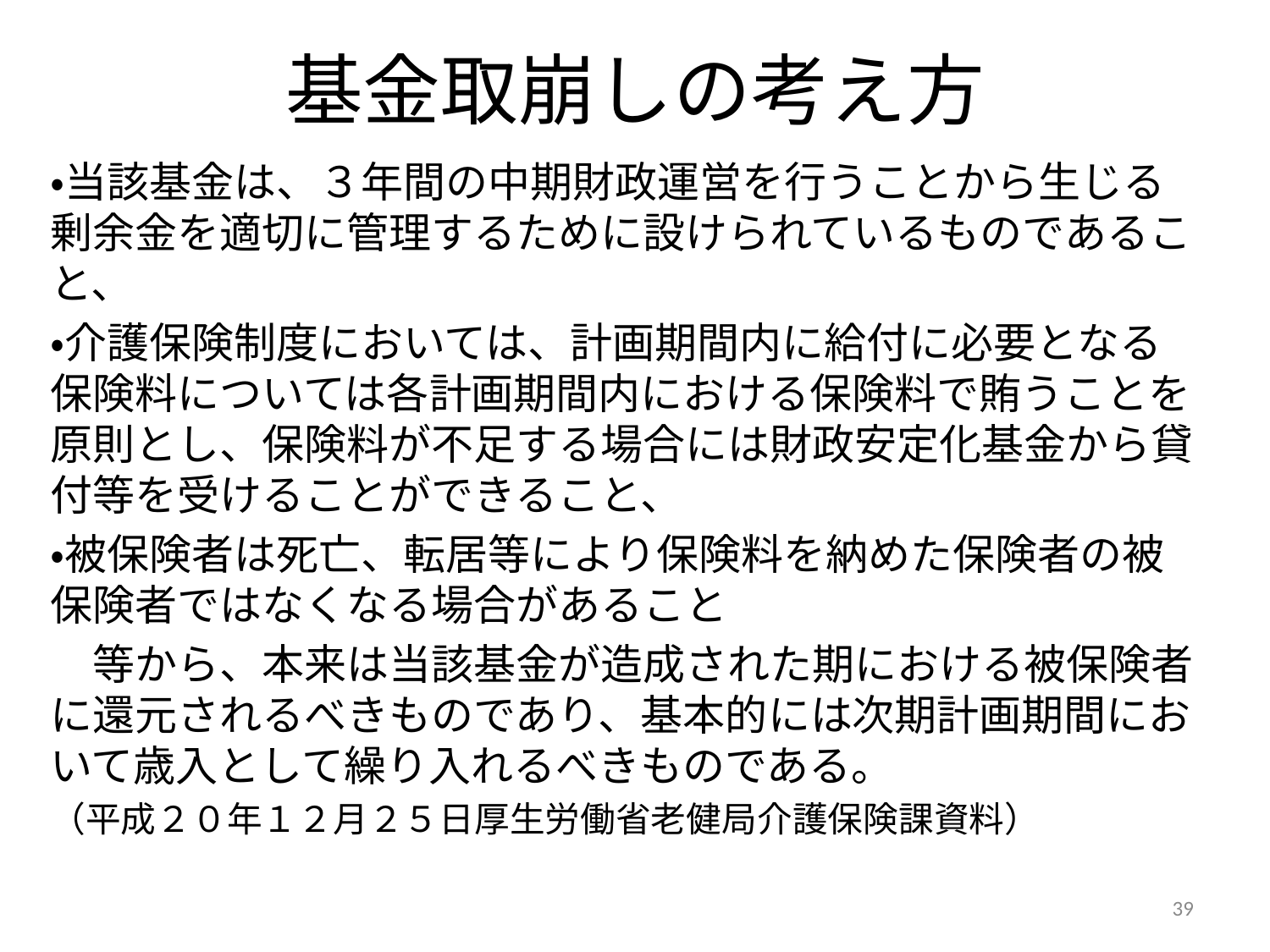

# 基金取崩しの考え方
・当該基金は、３年間の中期財政運営を行うことから生じる剰余金を適切に管理するために設けられているものであること、
・介護保険制度においては、計画期間内に給付に必要となる保険料については各計画期間内における保険料で賄うことを原則とし、保険料が不足する場合には財政安定化基金から貸付等を受けることができること、
・被保険者は死亡、転居等により保険料を納めた保険者の被保険者ではなくなる場合があること
　等から、本来は当該基金が造成された期における被保険者に還元されるべきものであり、基本的には次期計画期間において歳入として繰り入れるべきものである。
（平成２０年１２月２５日厚生労働省老健局介護保険課資料）

39